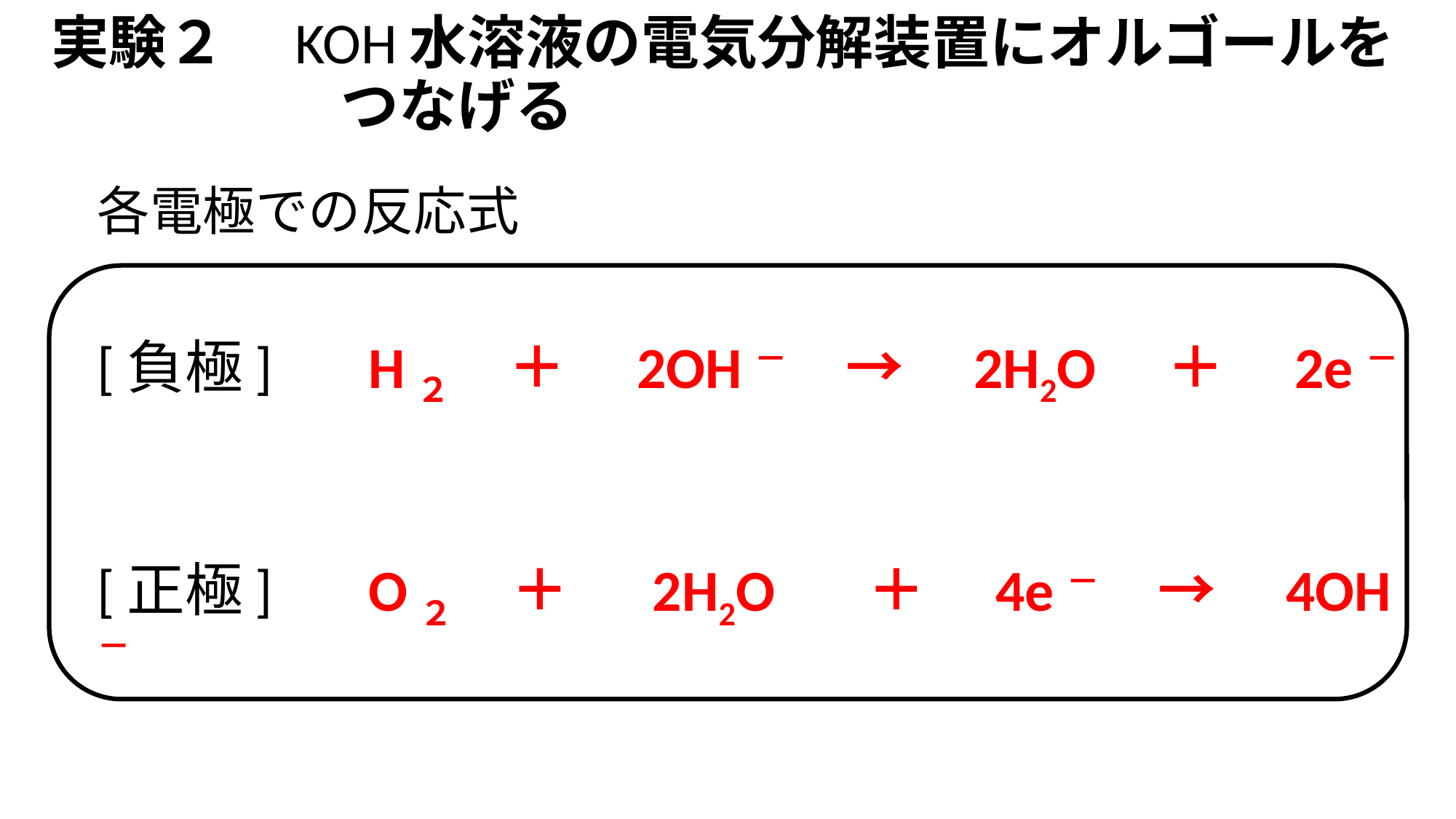

# 実験２　KOH水溶液の電気分解装置にオルゴールを 　　　　　つなげる
各電極での反応式

[負極] 　H２　＋　2OH－　→　2H2O　＋　2e－

[正極] 　O２　＋　 2H2O 　　＋　4e－　→　4OH－